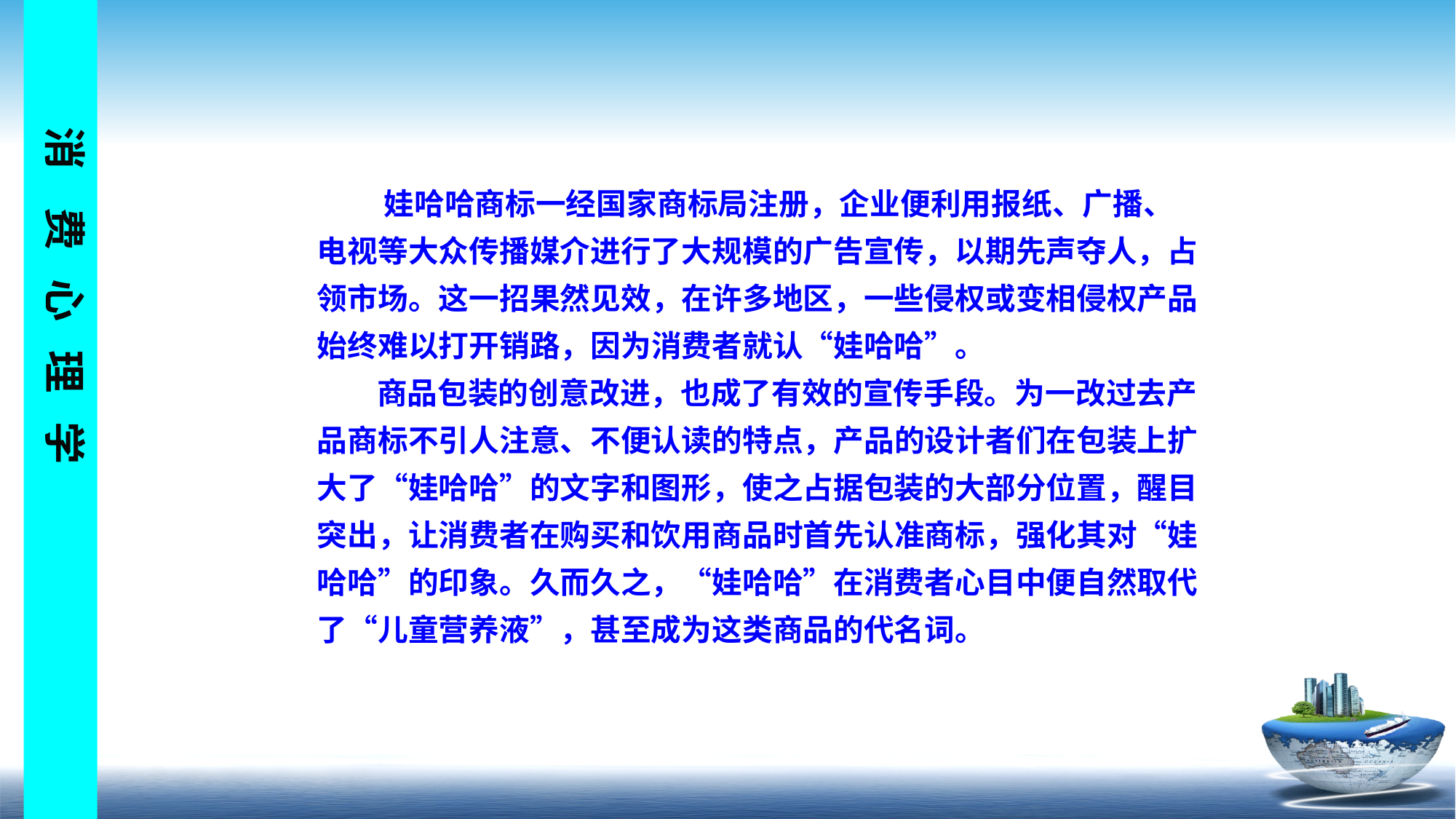

娃哈哈商标一经国家商标局注册，企业便利用报纸、广播、电视等大众传播媒介进行了大规模的广告宣传，以期先声夺人，占领市场。这一招果然见效，在许多地区，一些侵权或变相侵权产品始终难以打开销路，因为消费者就认“娃哈哈”。
   商品包装的创意改进，也成了有效的宣传手段。为一改过去产品商标不引人注意、不便认读的特点，产品的设计者们在包装上扩大了“娃哈哈”的文字和图形，使之占据包装的大部分位置，醒目突出，让消费者在购买和饮用商品时首先认准商标，强化其对“娃哈哈”的印象。久而久之，“娃哈哈”在消费者心目中便自然取代了“儿童营养液”，甚至成为这类商品的代名词。